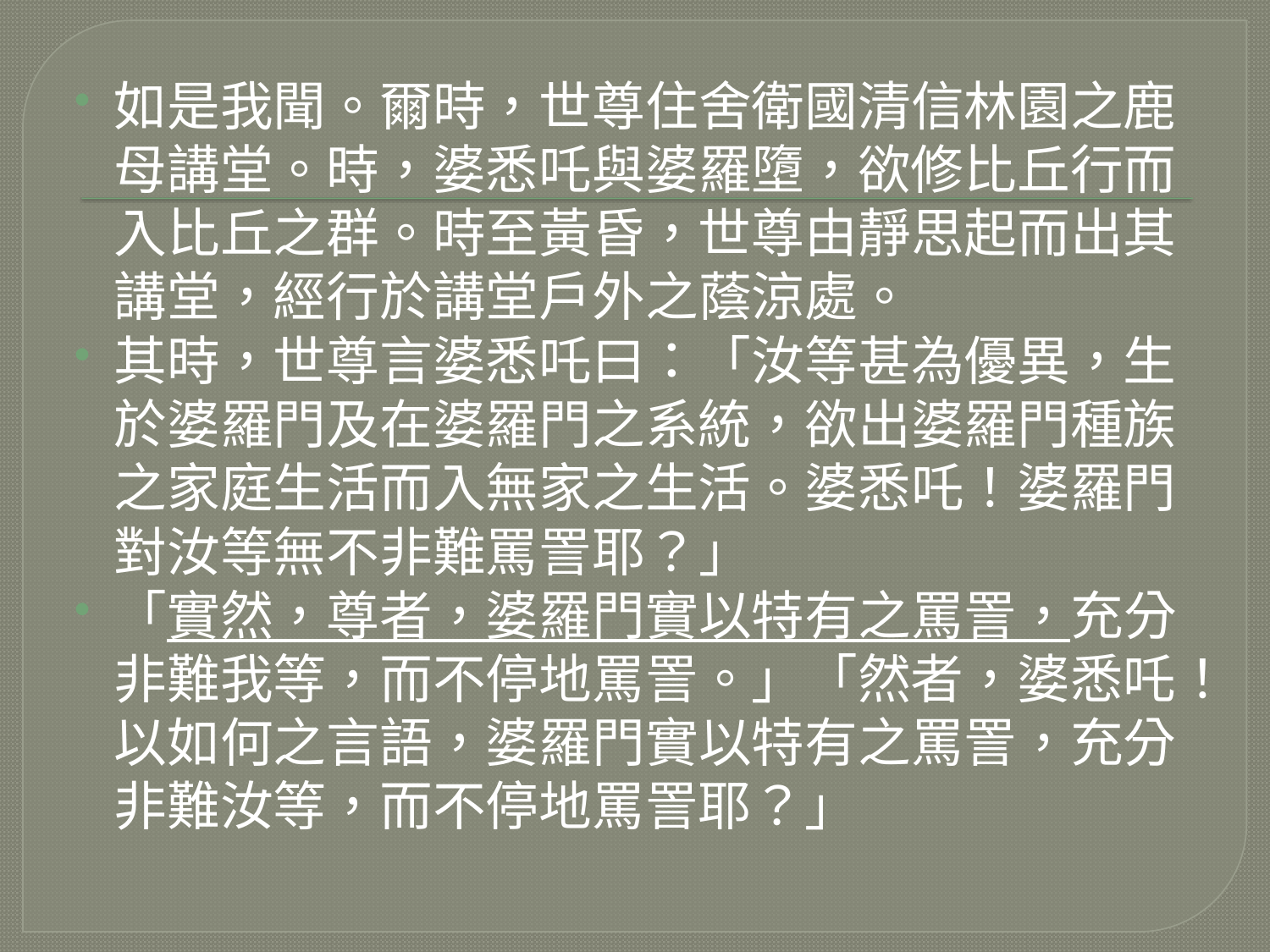

如是我聞。爾時，世尊住舍衛國清信林園之鹿母講堂。時，婆悉吒與婆羅墮，欲修比丘行而入比丘之群。時至黃昏，世尊由靜思起而出其講堂，經行於講堂戶外之蔭涼處。
其時，世尊言婆悉吒曰：「汝等甚為優異，生於婆羅門及在婆羅門之系統，欲出婆羅門種族之家庭生活而入無家之生活。婆悉吒！婆羅門對汝等無不非難罵詈耶？」
「實然，尊者，婆羅門實以特有之罵詈，充分非難我等，而不停地罵詈。」「然者，婆悉吒！以如何之言語，婆羅門實以特有之罵詈，充分非難汝等，而不停地罵詈耶？」